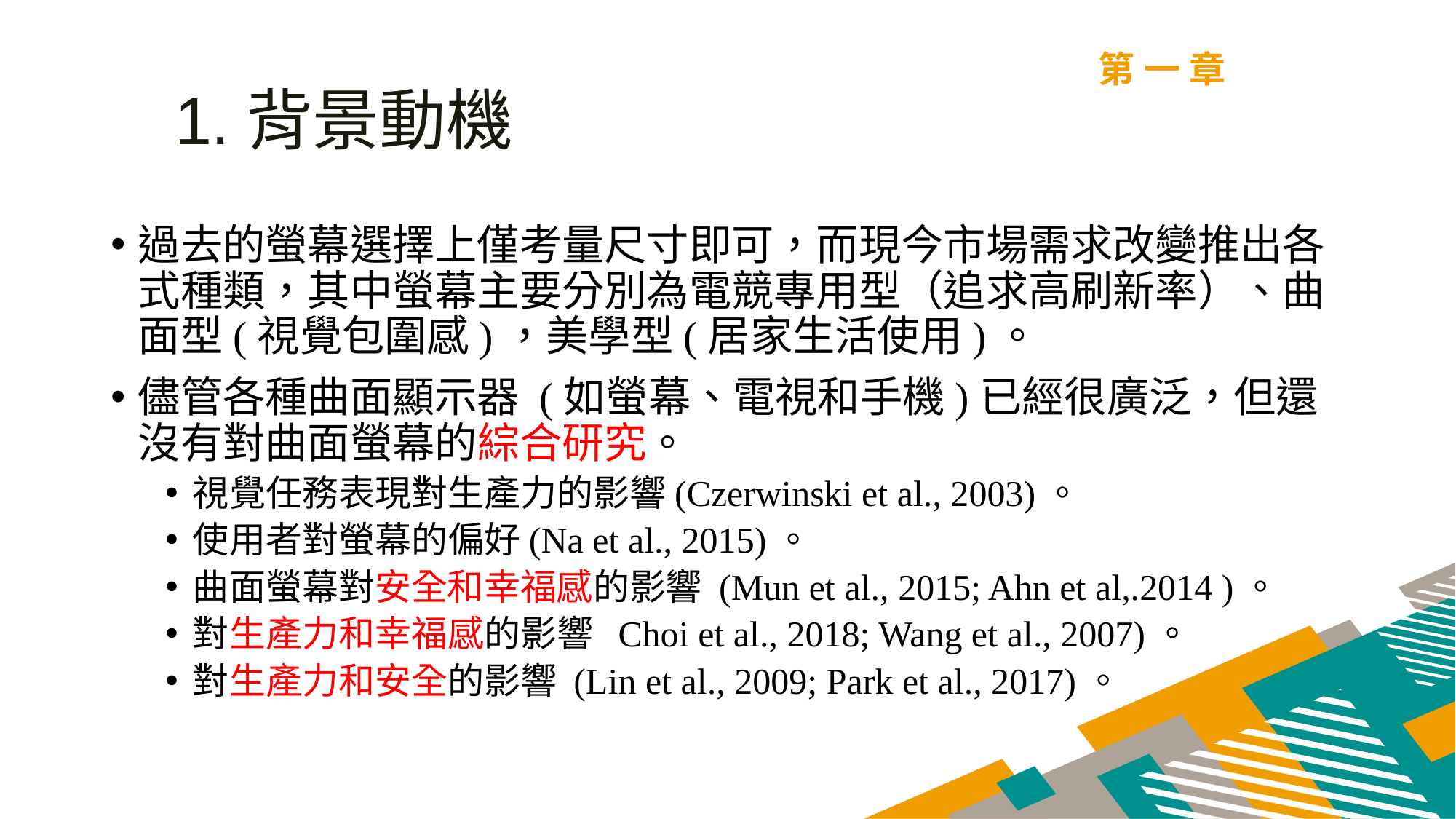

第一章
1.背景動機
過去的螢幕選擇上僅考量尺寸即可，而現今市場需求改變推出各式種類，其中螢幕主要分別為電競專用型（追求高刷新率）、曲面型(視覺包圍感)，美學型(居家生活使用)。
儘管各種曲面顯示器 (如螢幕、電視和手機)已經很廣泛，但還沒有對曲面螢幕的綜合研究。
視覺任務表現對生產力的影響(Czerwinski et al., 2003)。
使用者對螢幕的偏好(Na et al., 2015)。
曲面螢幕對安全和幸福感的影響 (Mun et al., 2015; Ahn et al,.2014 )。
對生產力和幸福感的影響  Choi et al., 2018; Wang et al., 2007)。
對生產力和安全的影響 (Lin et al., 2009; Park et al., 2017)。